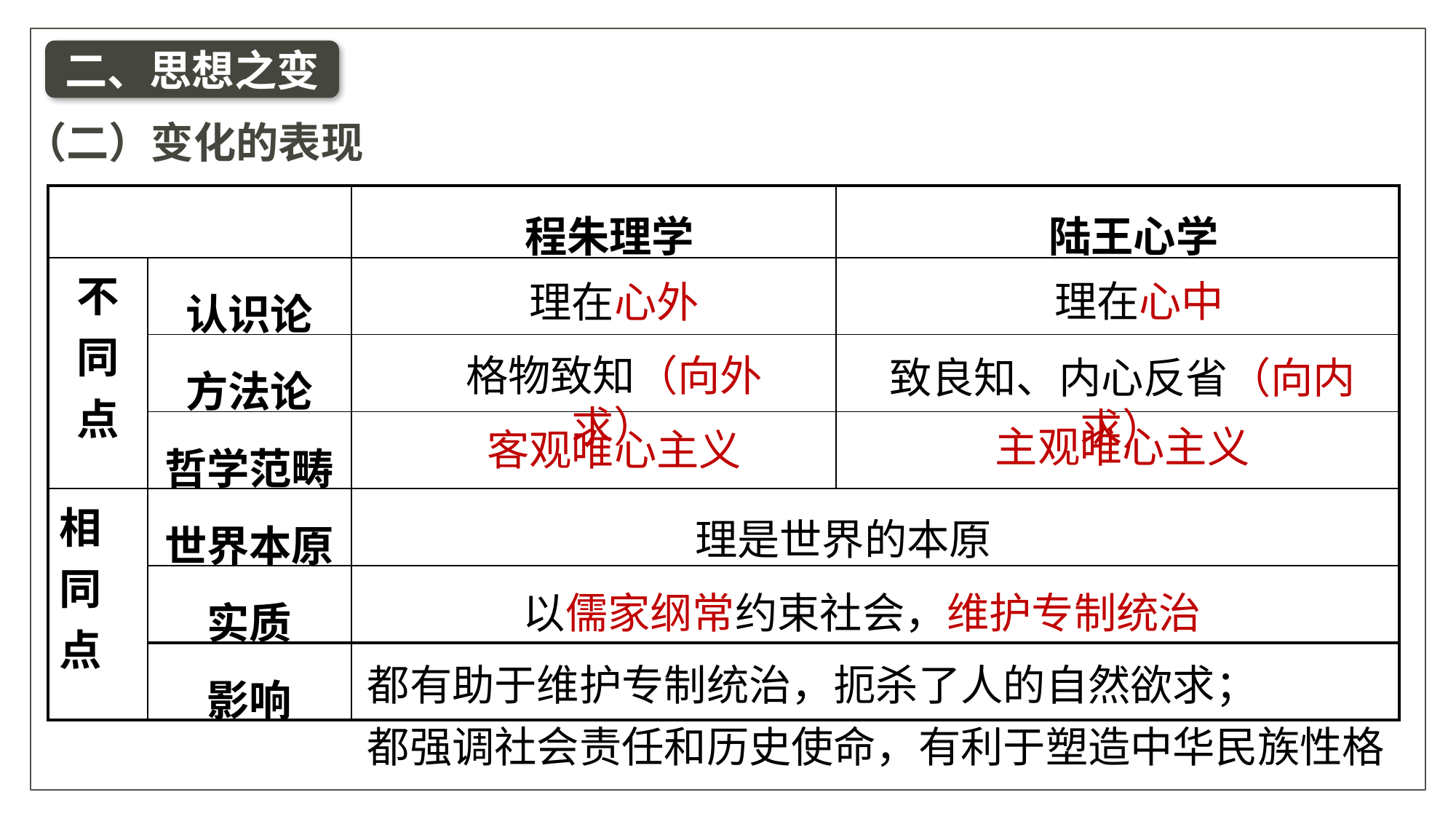

二、思想之变
（二）变化的表现
|  |  | 程朱理学 | 陆王心学 |
| --- | --- | --- | --- |
| 不同点 | 认识论 |  |  |
|  | 方法论 |  |  |
|  | 哲学范畴 |  |  |
| 相同点 | 世界本原 |  |  |
|  | 实质 |  |  |
|  | 影响 |  |  |
理在心中
理在心外
格物致知（向外求）
致良知、内心反省（向内求）
主观唯心主义
客观唯心主义
理是世界的本原
以儒家纲常约束社会，维护专制统治
都有助于维护专制统治，扼杀了人的自然欲求；
都强调社会责任和历史使命，有利于塑造中华民族性格